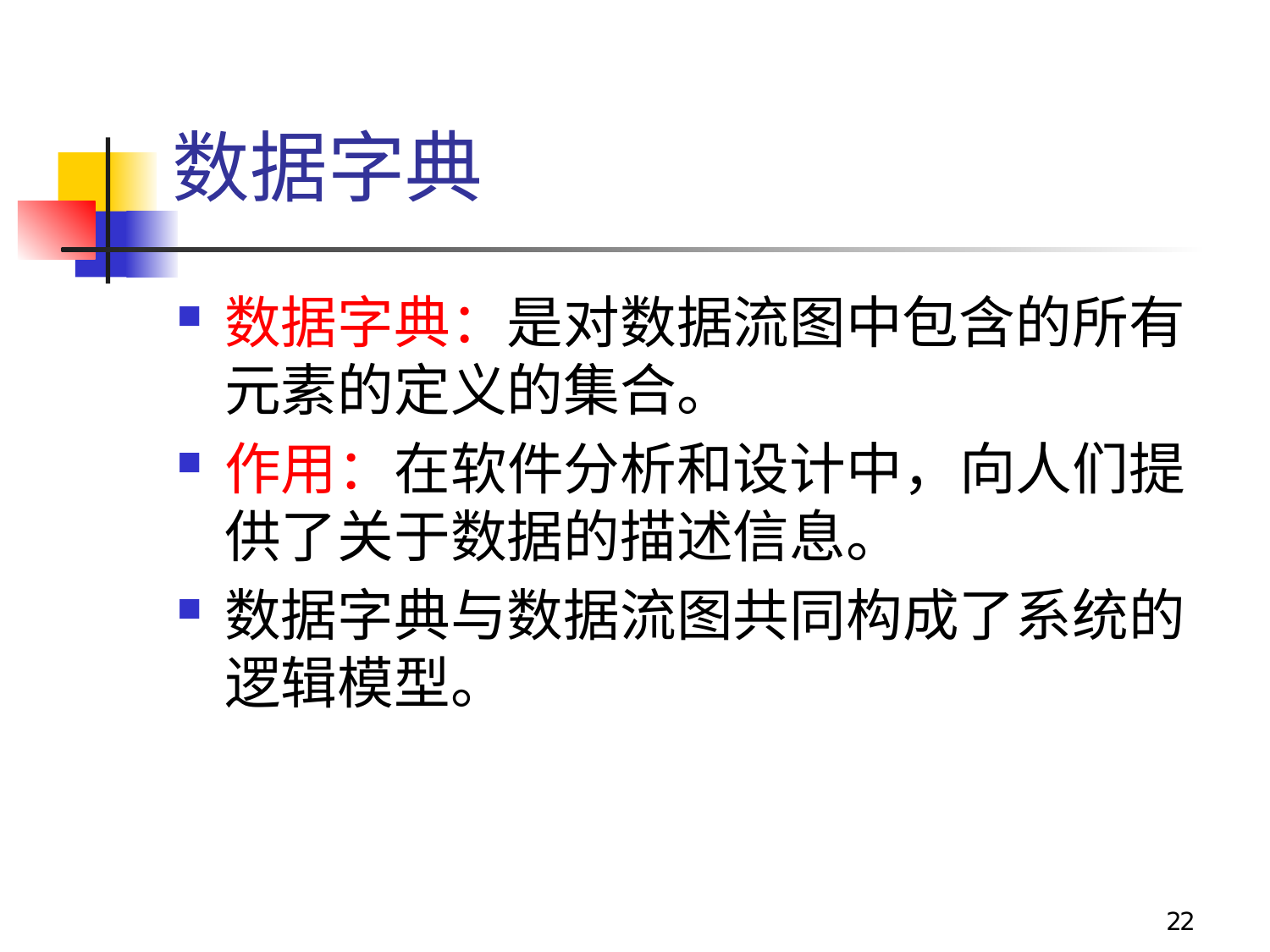

# 数据字典
数据字典：是对数据流图中包含的所有元素的定义的集合。
作用：在软件分析和设计中，向人们提   供了关于数据的描述信息。
数据字典与数据流图共同构成了系统的逻辑模型。

22